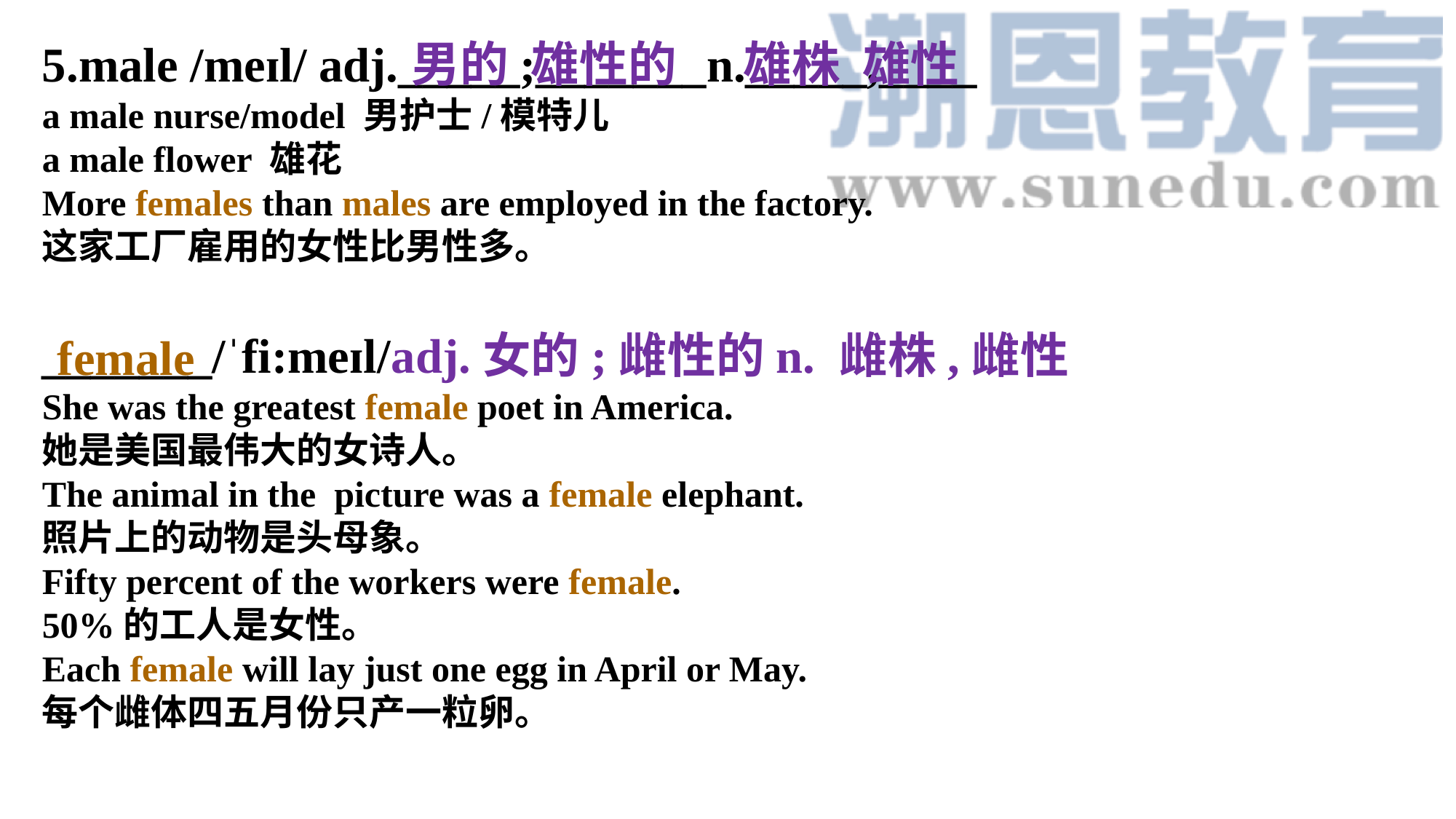

5.male /meɪl/ adj._____;_______n._____,____
a male nurse/model 男护士/模特儿
a male flower 雄花
More females than males are employed in the factory.
这家工厂雇用的女性比男性多。

_______/ˈfi:meɪl/adj.女的;雌性的n. 雌株,雌性
She was the greatest female poet in America.
她是美国最伟大的女诗人。
The animal in the  picture was a female elephant.
照片上的动物是头母象。
Fifty percent of the workers were female.
50%的工人是女性。
Each female will lay just one egg in April or May.
每个雌体四五月份只产一粒卵。
男的  雄性的      雄株  雄性
female